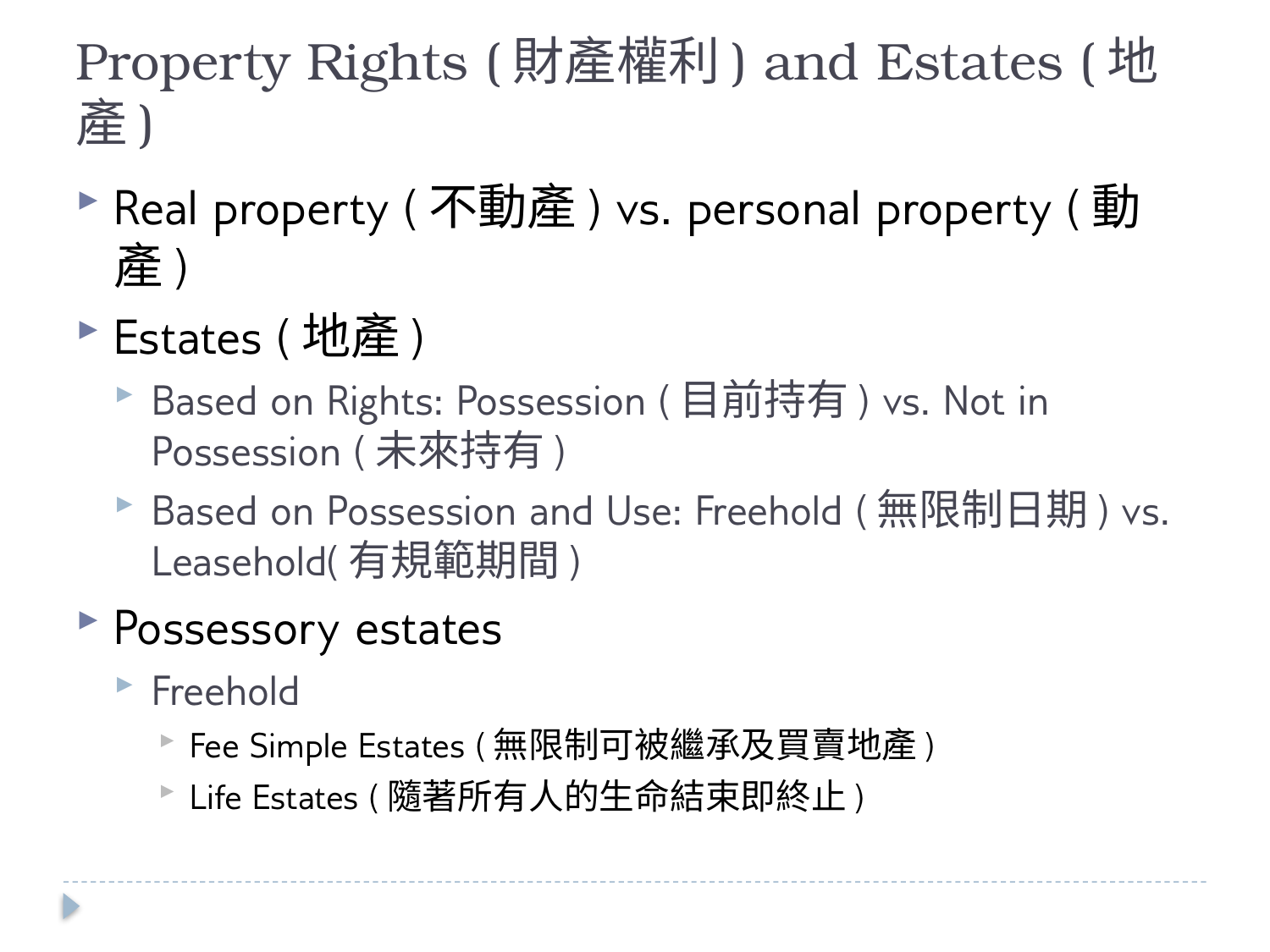

Property Rights (財產權利) and Estates (地產)
Real property (不動產) vs. personal property (動產)
Estates (地產)
Based on Rights: Possession (目前持有) vs. Not in Possession (未來持有)
Based on Possession and Use: Freehold (無限制日期) vs. Leasehold(有規範期間)
Possessory estates
Freehold
Fee Simple Estates (無限制可被繼承及買賣地產)
Life Estates (隨著所有人的生命結束即終止)